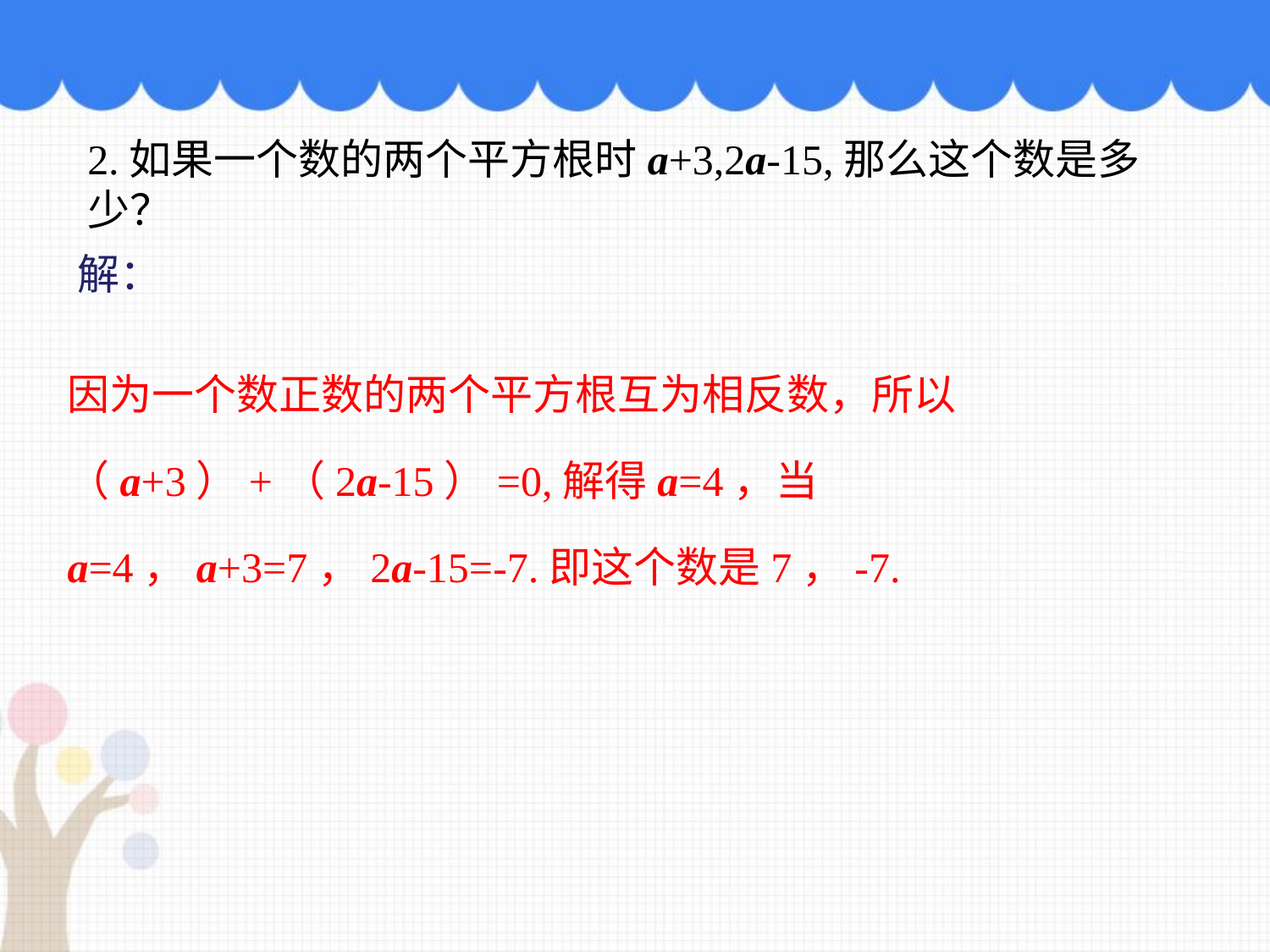

2.如果一个数的两个平方根时a+3,2a-15,那么这个数是多少？
解：
因为一个数正数的两个平方根互为相反数，所以（a+3）+（2a-15）=0,解得a=4，当a=4，a+3=7，2a-15=-7.即这个数是7，-7.